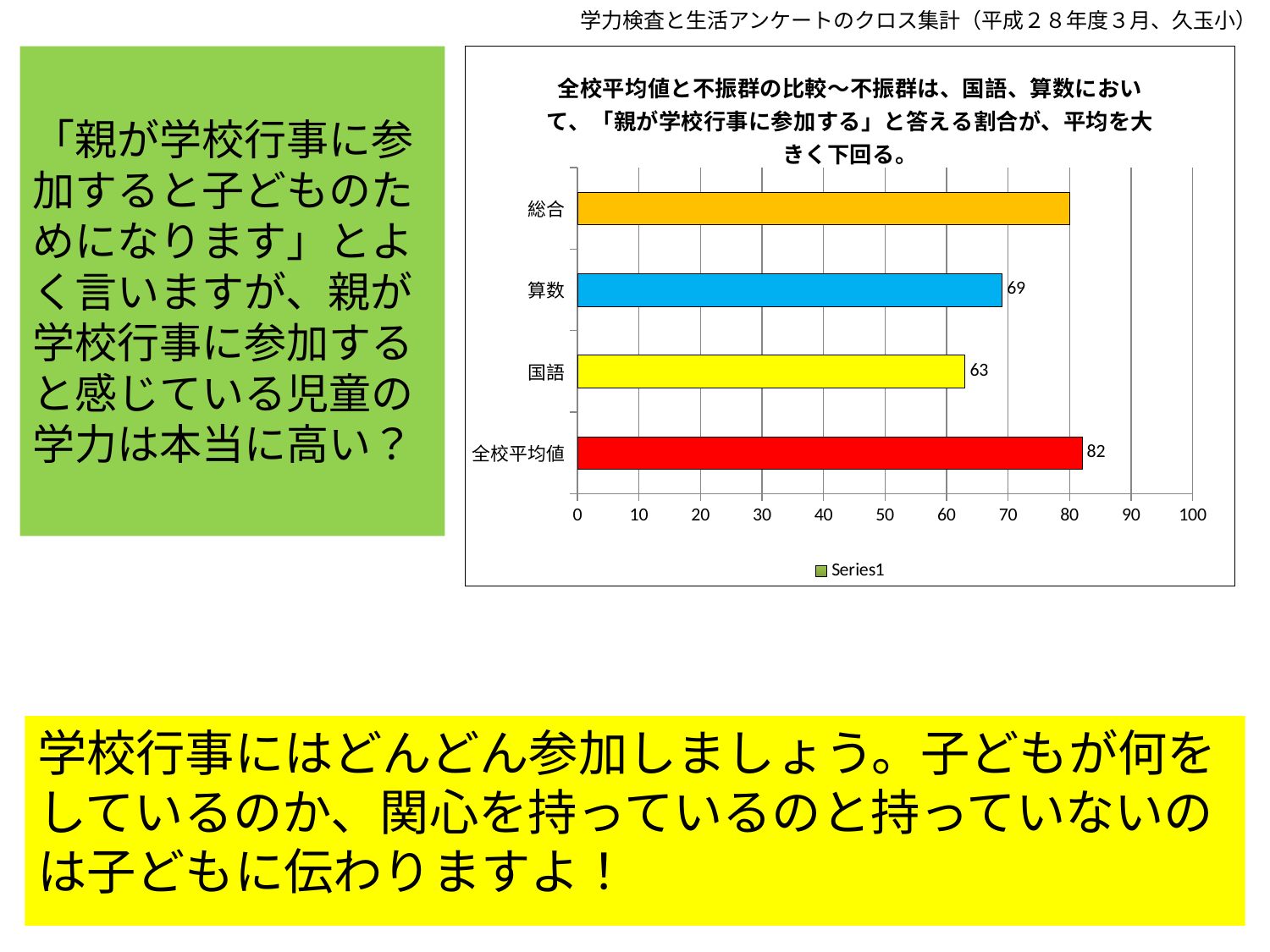

学力検査と生活アンケートのクロス集計（平成２８年度３月、久玉小）
「親が学校行事に参加すると子どものためになります」とよく言いますが、親が学校行事に参加すると感じている児童の学力は本当に高い？

### Chart:

| Category |  |
|---|---|
| 全校平均値 | 82.0 |
| 国語 | 63.0 |
| 算数 | 69.0 |
| 総合 | 80.0 |
学校行事にはどんどん参加しましょう。子どもが何をしているのか、関心を持っているのと持っていないのは子どもに伝わりますよ！